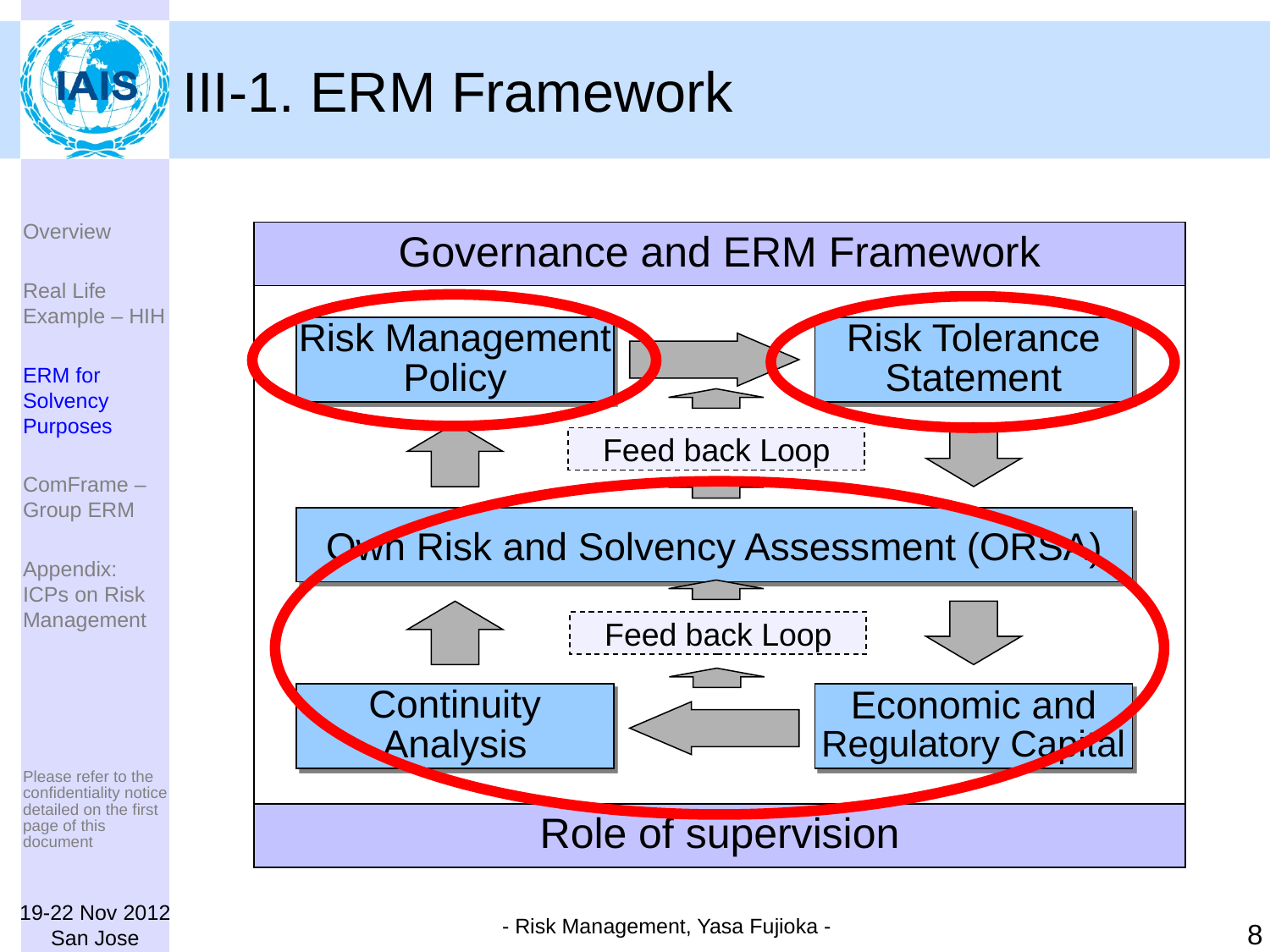

# III-1. ERM Framework
Overview

Real Life Example – HIH

ERM for Solvency Purposes

ComFrame – Group ERM

Appendix: ICPs on Risk Management
| Governance and ERM Framework |
| --- |
|  |
| Role of supervision |

リスク管理方針
Risk Management Policy
リスク許容度
ステートメント
Risk Tolerance Statement

Feed back Loop

Own Risk and Solvency Assessment (ORSA)

Feed back Loop

継続性分析
Continuity Analysis
経済資本・　　　規制資本
Economic and Regulatory Capital